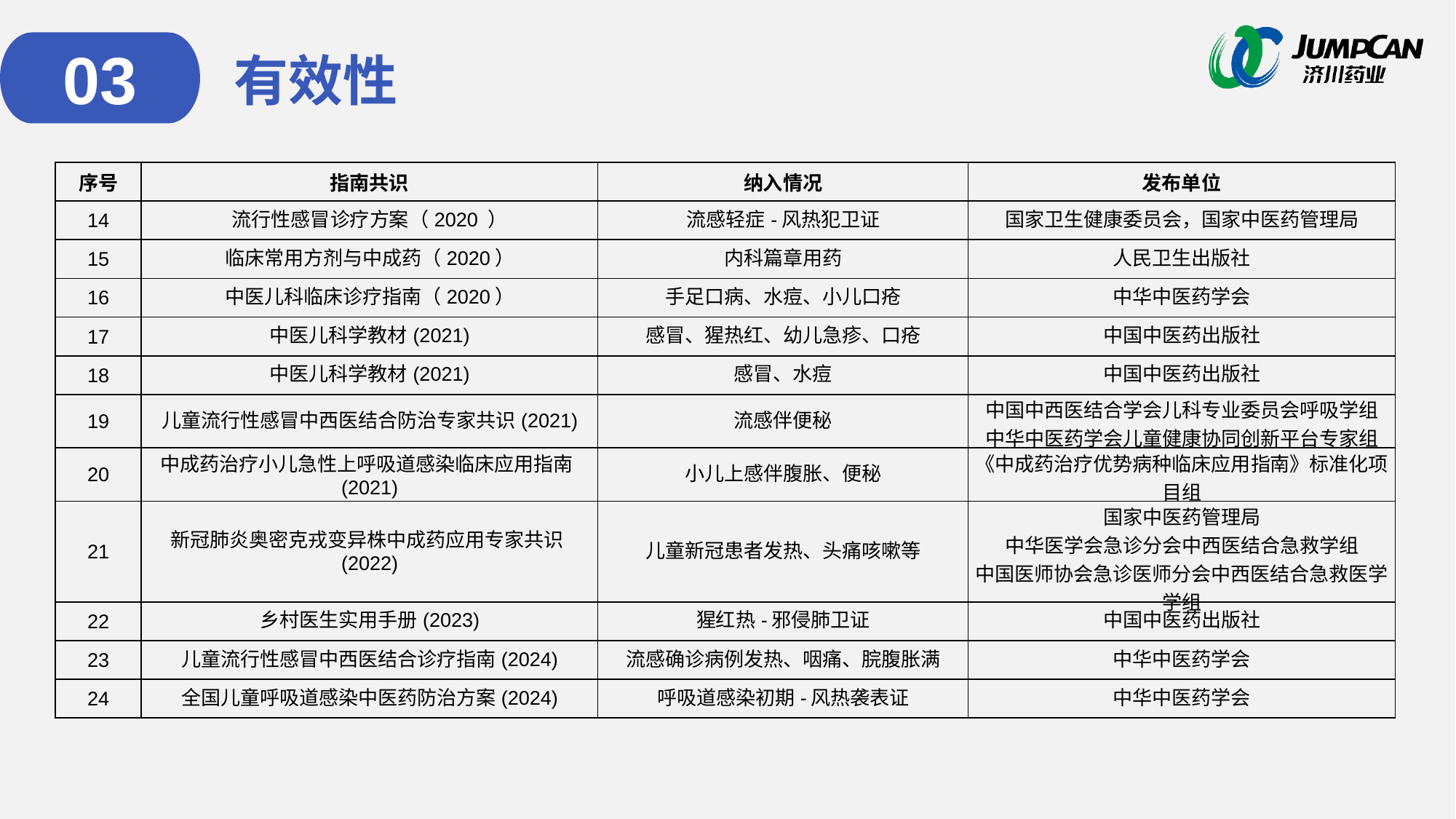

03
有效性
| 序号 | 指南共识 | 纳入情况 | 发布单位 |
| --- | --- | --- | --- |
| 14 | 流行性感冒诊疗方案（2020 ） | 流感轻症-风热犯卫证 | 国家卫生健康委员会，国家中医药管理局 |
| 15 | 临床常用方剂与中成药（2020） | 内科篇章用药 | 人民卫生出版社 |
| 16 | 中医儿科临床诊疗指南（2020） | 手足口病、水痘、小儿口疮 | 中华中医药学会 |
| 17 | 中医儿科学教材(2021) | 感冒、猩热红、幼儿急疹、口疮 | 中国中医药出版社 |
| 18 | 中医儿科学教材(2021) | 感冒、水痘 | 中国中医药出版社 |
| 19 | 儿童流行性感冒中西医结合防治专家共识(2021) | 流感伴便秘 | 中国中西医结合学会儿科专业委员会呼吸学组 中华中医药学会儿童健康协同创新平台专家组 |
| 20 | 中成药治疗小儿急性上呼吸道感染临床应用指南(2021) | 小儿上感伴腹胀、便秘 | 《中成药治疗优势病种临床应用指南》标准化项目组 |
| 21 | 新冠肺炎奥密克戎变异株中成药应用专家共识(2022) | 儿童新冠患者发热、头痛咳嗽等 | 国家中医药管理局 中华医学会急诊分会中西医结合急救学组 中国医师协会急诊医师分会中西医结合急救医学学组 |
| 22 | 乡村医生实用手册(2023) | 猩红热-邪侵肺卫证 | 中国中医药出版社 |
| 23 | 儿童流行性感冒中西医结合诊疗指南(2024) | 流感确诊病例发热、咽痛、脘腹胀满 | 中华中医药学会 |
| 24 | 全国儿童呼吸道感染中医药防治方案(2024) | 呼吸道感染初期-风热袭表证 | 中华中医药学会 |